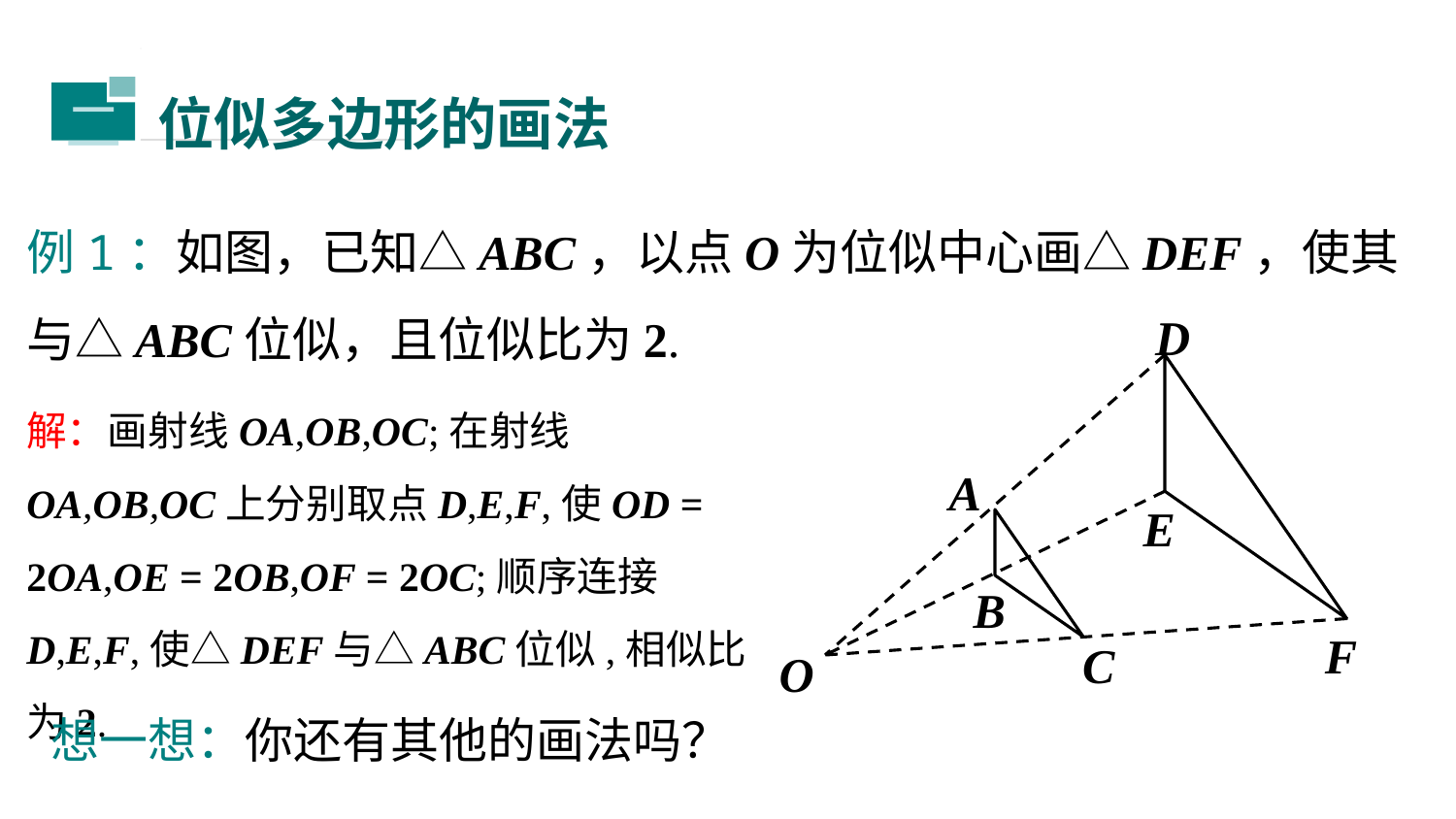

位似多边形的画法
二

例1：如图，已知△ABC，以点O为位似中心画△DEF，使其与△ABC位似，且位似比为2.
D

解：画射线OA,OB,OC;在射线OA,OB,OC上分别取点D,E,F,使OD = 2OA,OE = 2OB,OF = 2OC;顺序连接D,E,F,使△DEF与△ABC位似,相似比为2.
A

E

B

F
C
O

想一想：你还有其他的画法吗？